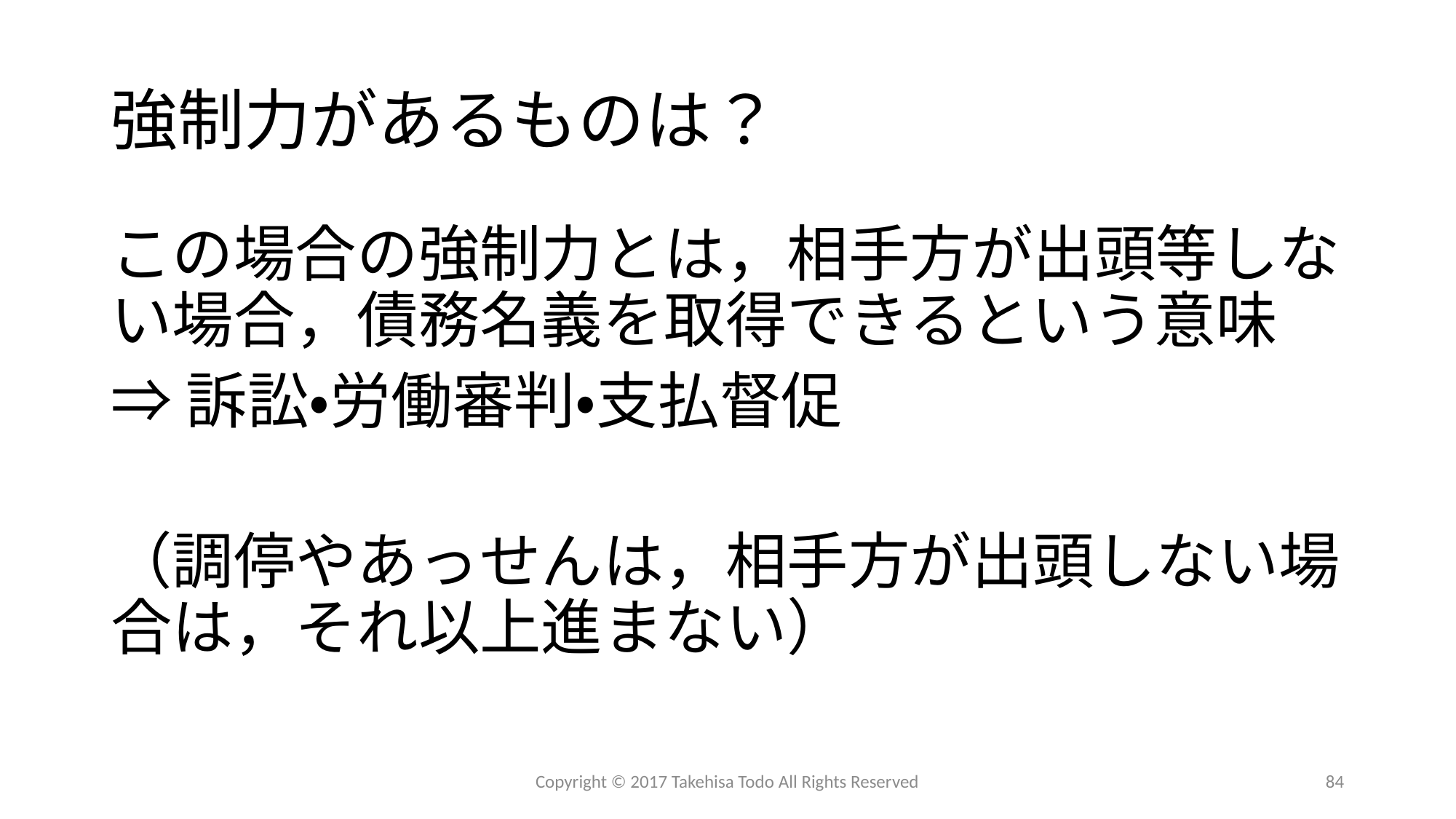

# 強制力があるものは？
この場合の強制力とは，相手方が出頭等しない場合，債務名義を取得できるという意味
⇒訴訟・労働審判・支払督促

（調停やあっせんは，相手方が出頭しない場合は，それ以上進まない）
Copyright © 2017 Takehisa Todo All Rights Reserved
84